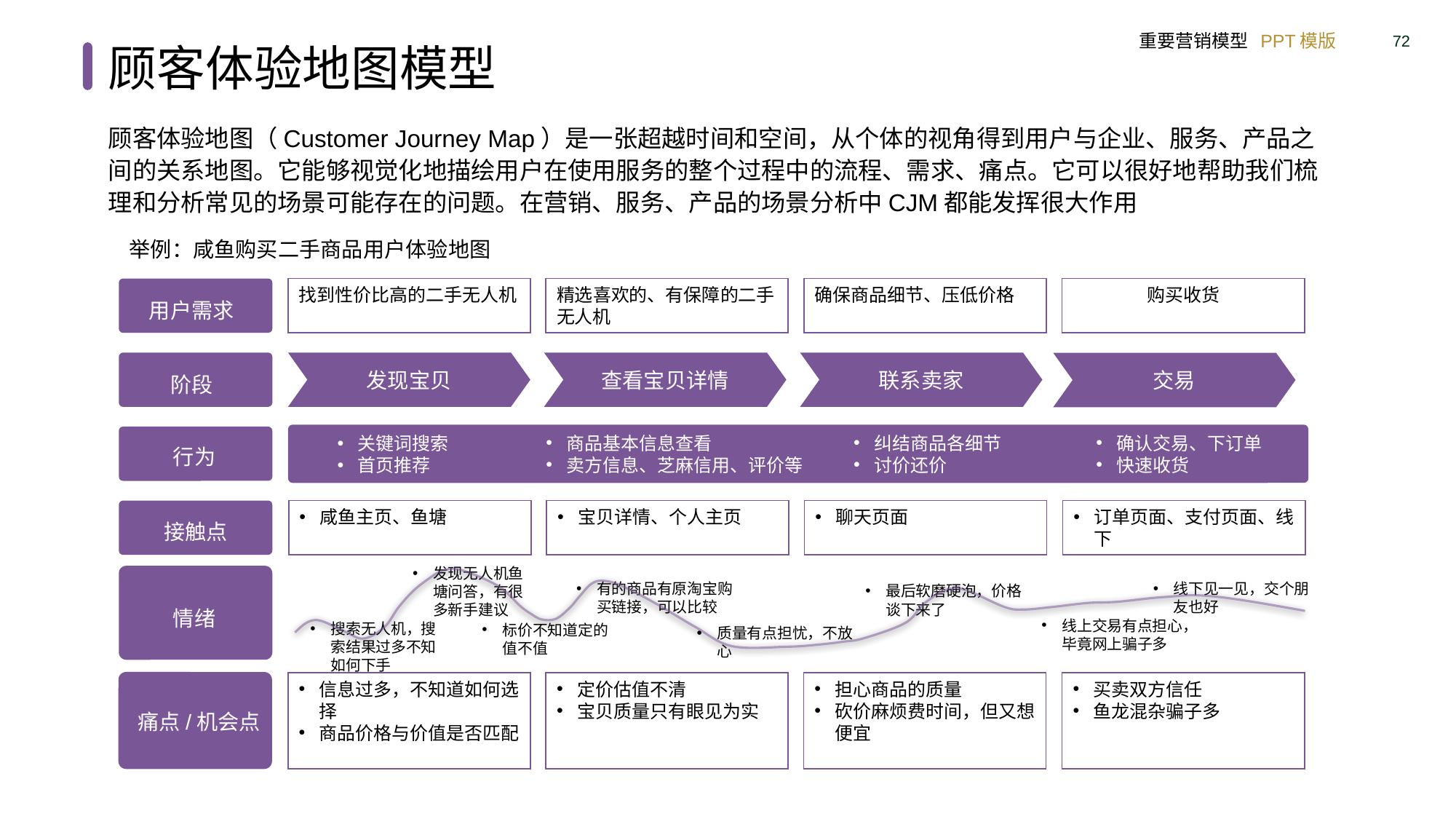

顾客体验地图模型
顾客体验地图（Customer Journey Map）是一张超越时间和空间，从个体的视角得到用户与企业、服务、产品之间的关系地图。它能够视觉化地描绘用户在使用服务的整个过程中的流程、需求、痛点。它可以很好地帮助我们梳理和分析常见的场景可能存在的问题。在营销、服务、产品的场景分析中CJM都能发挥很大作用
举例：咸鱼购买二手商品用户体验地图

找到性价比高的二手无人机
精选喜欢的、有保障的二手无人机
确保商品细节、压低价格
购买收货
用户需求

发现宝贝
查看宝贝详情
联系卖家
交易
阶段

商品基本信息查看
卖方信息、芝麻信用、评价等
纠结商品各细节
讨价还价
确认交易、下订单
快速收货
关键词搜索
首页推荐
行为

咸鱼主页、鱼塘
宝贝详情、个人主页
聊天页面
订单页面、支付页面、线下
接触点
发现无人机鱼塘问答，有很多新手建议

有的商品有原淘宝购买链接，可以比较
线下见一见，交个朋友也好
最后软磨硬泡，价格谈下来了
情绪
线上交易有点担心，毕竟网上骗子多
搜索无人机，搜索结果过多不知如何下手
标价不知道定的值不值
质量有点担忧，不放心

信息过多，不知道如何选择
商品价格与价值是否匹配
定价估值不清
宝贝质量只有眼见为实
担心商品的质量
砍价麻烦费时间，但又想便宜
买卖双方信任
鱼龙混杂骗子多
痛点/机会点